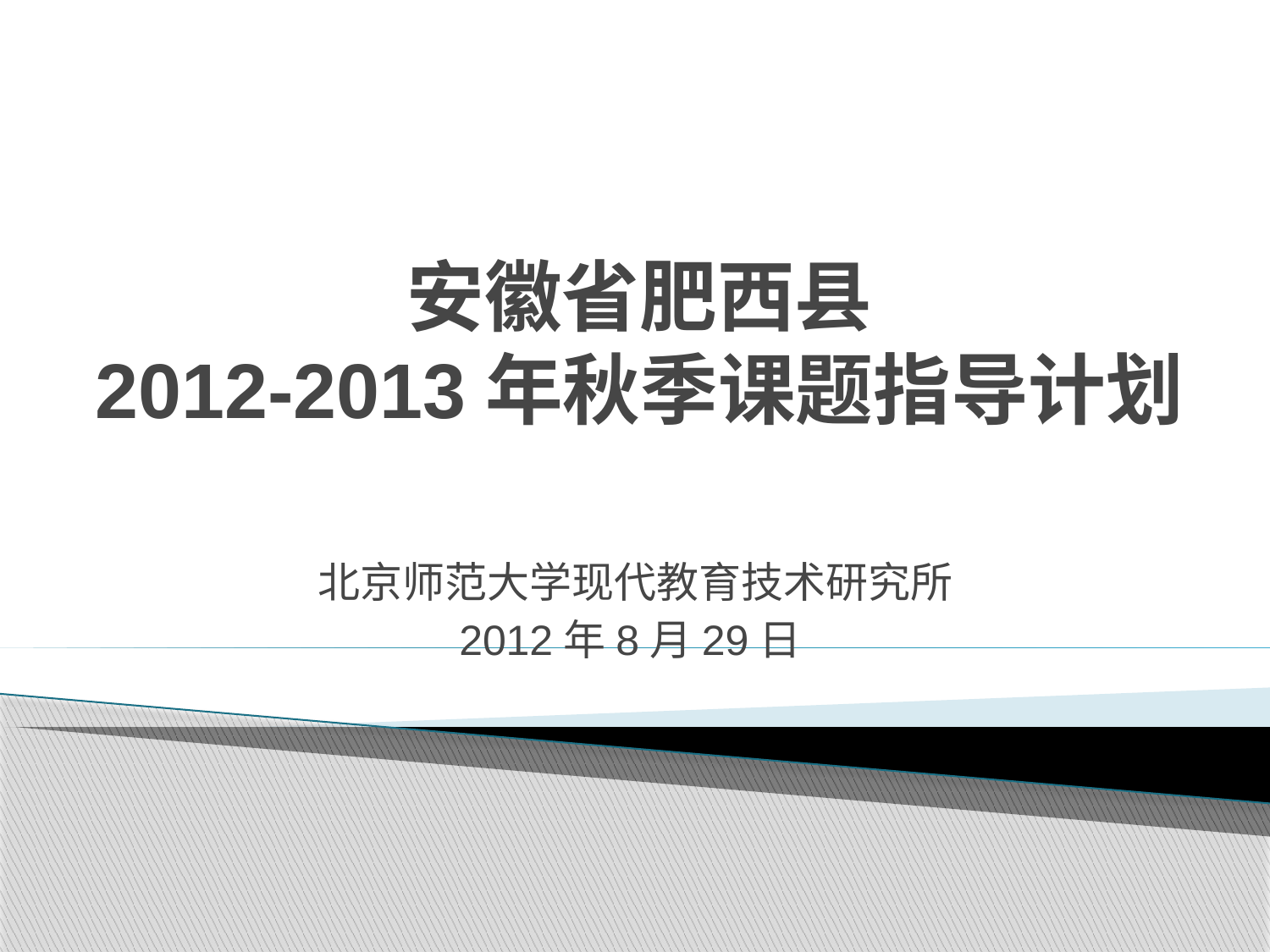

# 安徽省肥西县 2012-2013年秋季课题指导计划
北京师范大学现代教育技术研究所
2012年8月29日